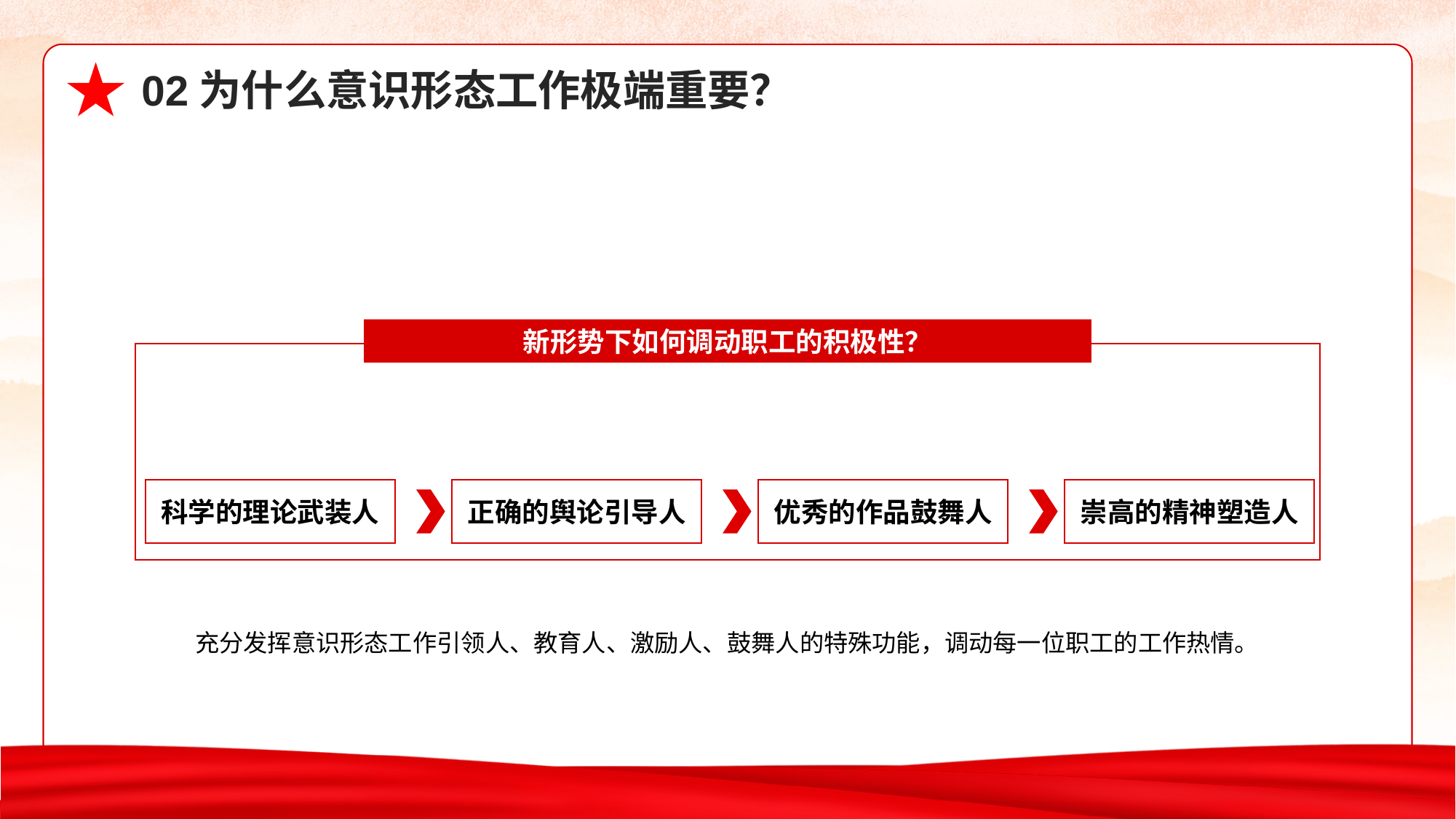

新形势下如何调动职工的积极性？

科学的理论武装人
正确的舆论引导人
优秀的作品鼓舞人
崇高的精神塑造人

充分发挥意识形态工作引领人、教育人、激励人、鼓舞人的特殊功能，调动每一位职工的工作热情。